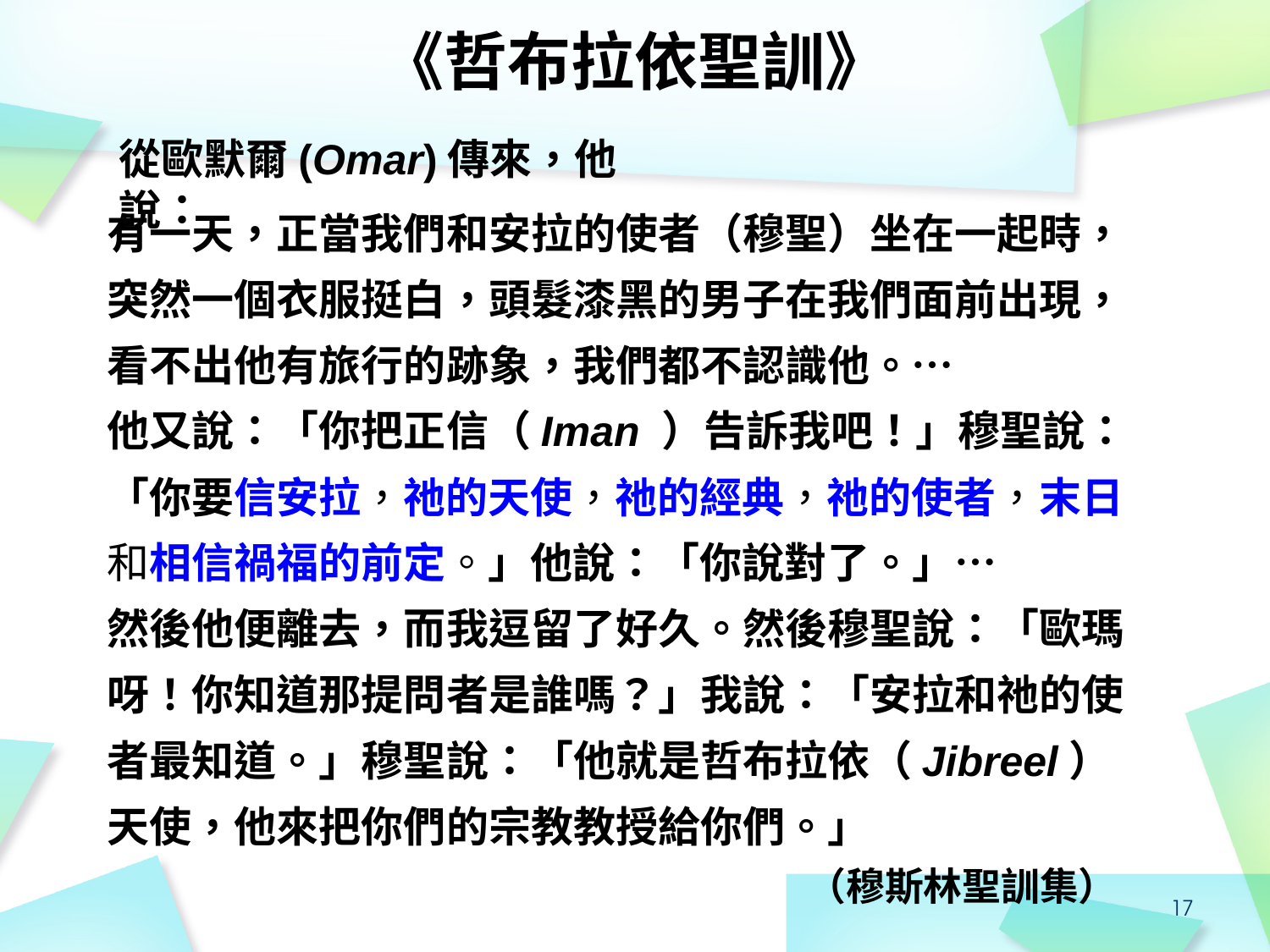

《哲布拉依聖訓》
從歐默爾(Omar)傳來，他說：
有一天，正當我們和安拉的使者（穆聖）坐在一起時，突然一個衣服挺白，頭髮漆黑的男子在我們面前出現，看不出他有旅行的跡象，我們都不認識他。…
他又說：「你把正信（Iman ）告訴我吧！」穆聖說：「你要信安拉，祂的天使，祂的經典，祂的使者，末日和相信禍福的前定。」他說：「你說對了。」…
然後他便離去，而我逗留了好久。然後穆聖說：「歐瑪呀！你知道那提問者是誰嗎？」我說：「安拉和祂的使者最知道。」穆聖說：「他就是哲布拉依（Jibreel）天使，他來把你們的宗教教授給你們。」
（穆斯林聖訓集）
17